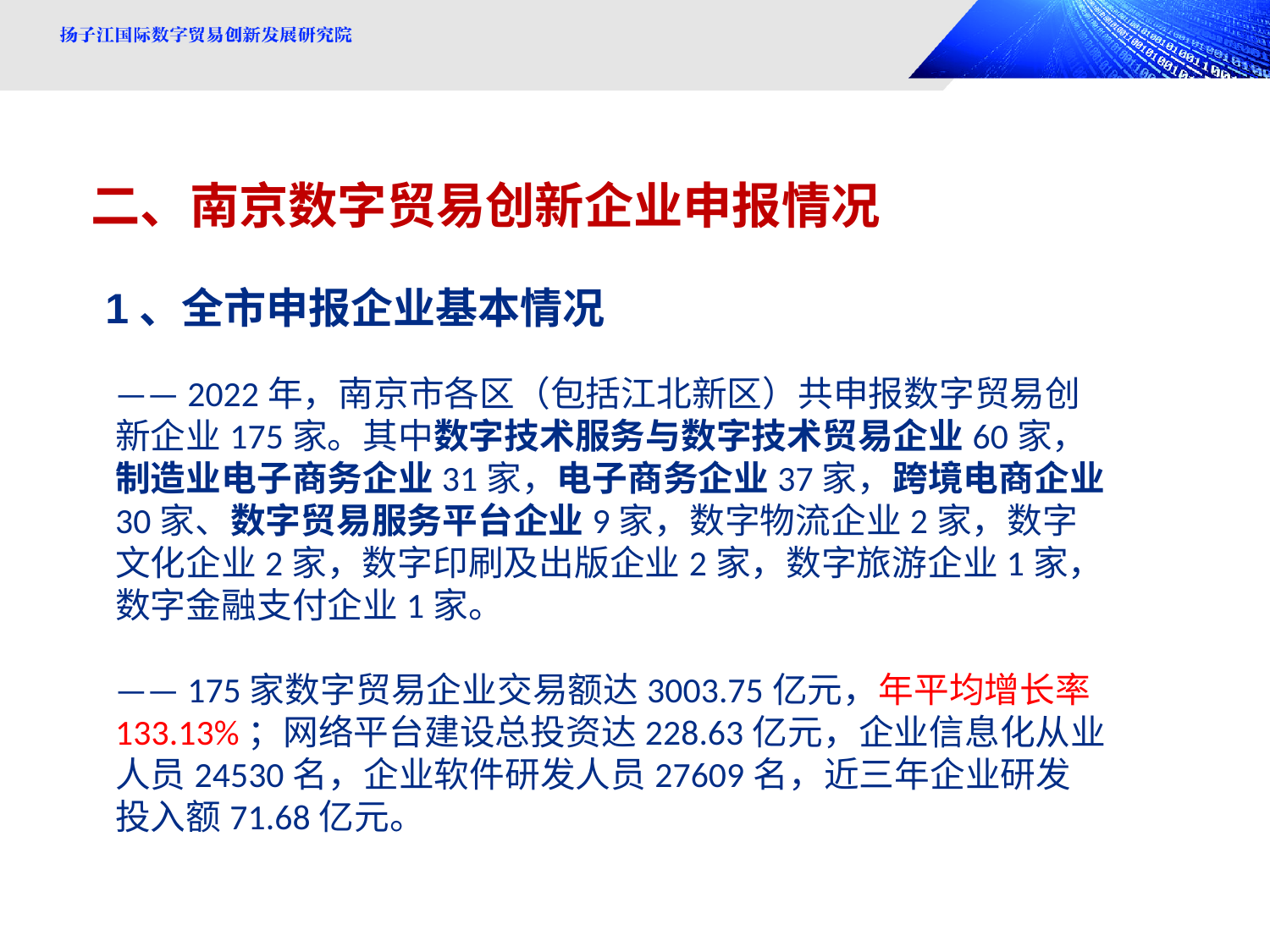

二、南京数字贸易创新企业申报情况
1、全市申报企业基本情况
—— 2022年，南京市各区（包括江北新区）共申报数字贸易创新企业175家。其中数字技术服务与数字技术贸易企业60家，制造业电子商务企业31家，电子商务企业37家，跨境电商企业30家、数字贸易服务平台企业9家，数字物流企业2家，数字文化企业2家，数字印刷及出版企业2家，数字旅游企业1家，数字金融支付企业1家。

—— 175家数字贸易企业交易额达3003.75亿元，年平均增长率133.13%；网络平台建设总投资达228.63亿元，企业信息化从业人员24530名，企业软件研发人员27609名，近三年企业研发投入额71.68亿元。